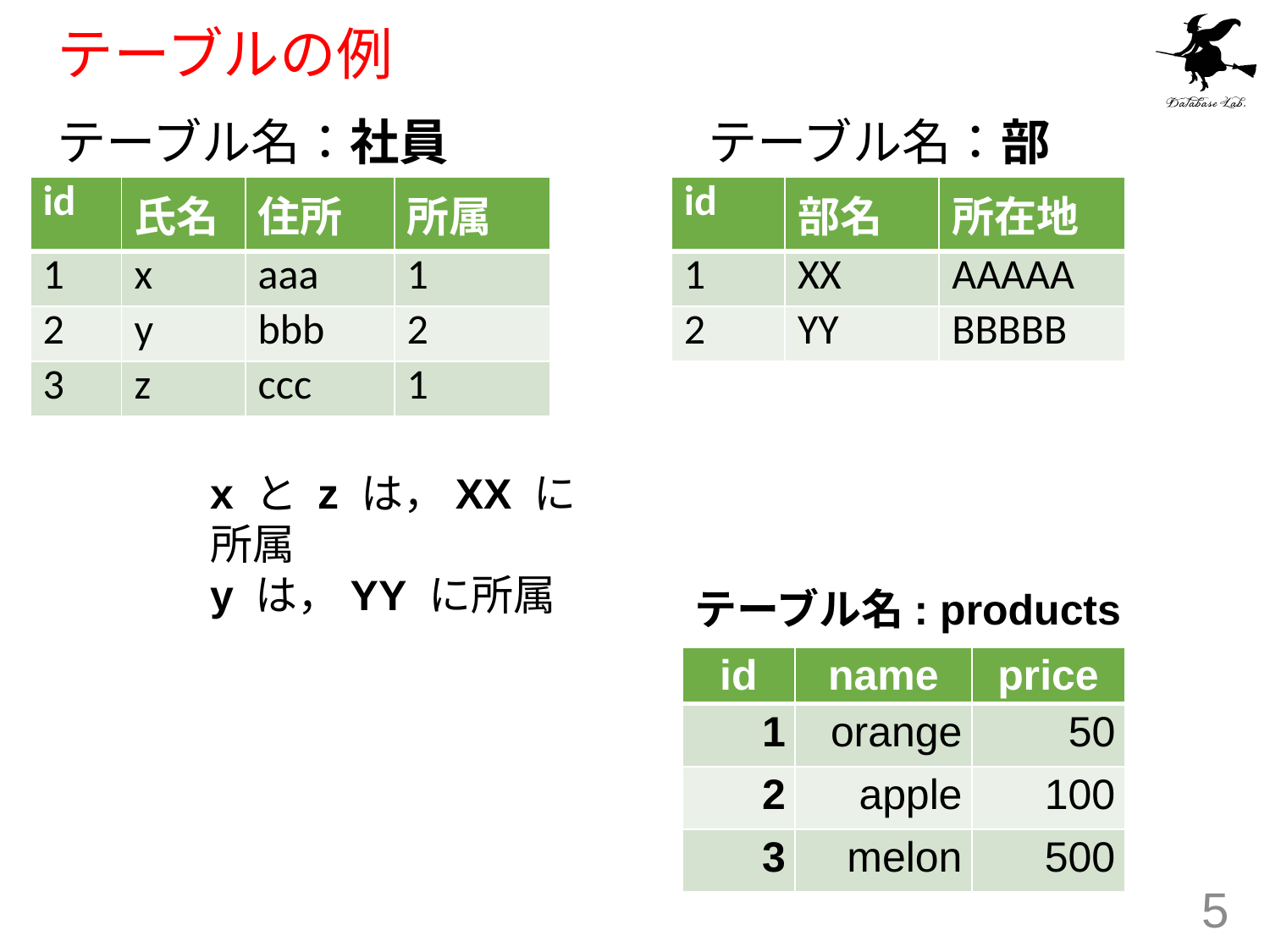

# テーブルの例
テーブル名：社員
テーブル名：部
| id | 氏名 | 住所 | 所属 |
| --- | --- | --- | --- |
| 1 | x | aaa | 1 |
| 2 | y | bbb | 2 |
| 3 | z | ccc | 1 |
| id | 部名 | 所在地 |
| --- | --- | --- |
| 1 | XX | AAAAA |
| 2 | YY | BBBBB |
x と z は，XX に所属
y は，YY に所属
テーブル名: products
| id | name | price |
| --- | --- | --- |
| 1 | orange | 50 |
| 2 | apple | 100 |
| 3 | melon | 500 |
5